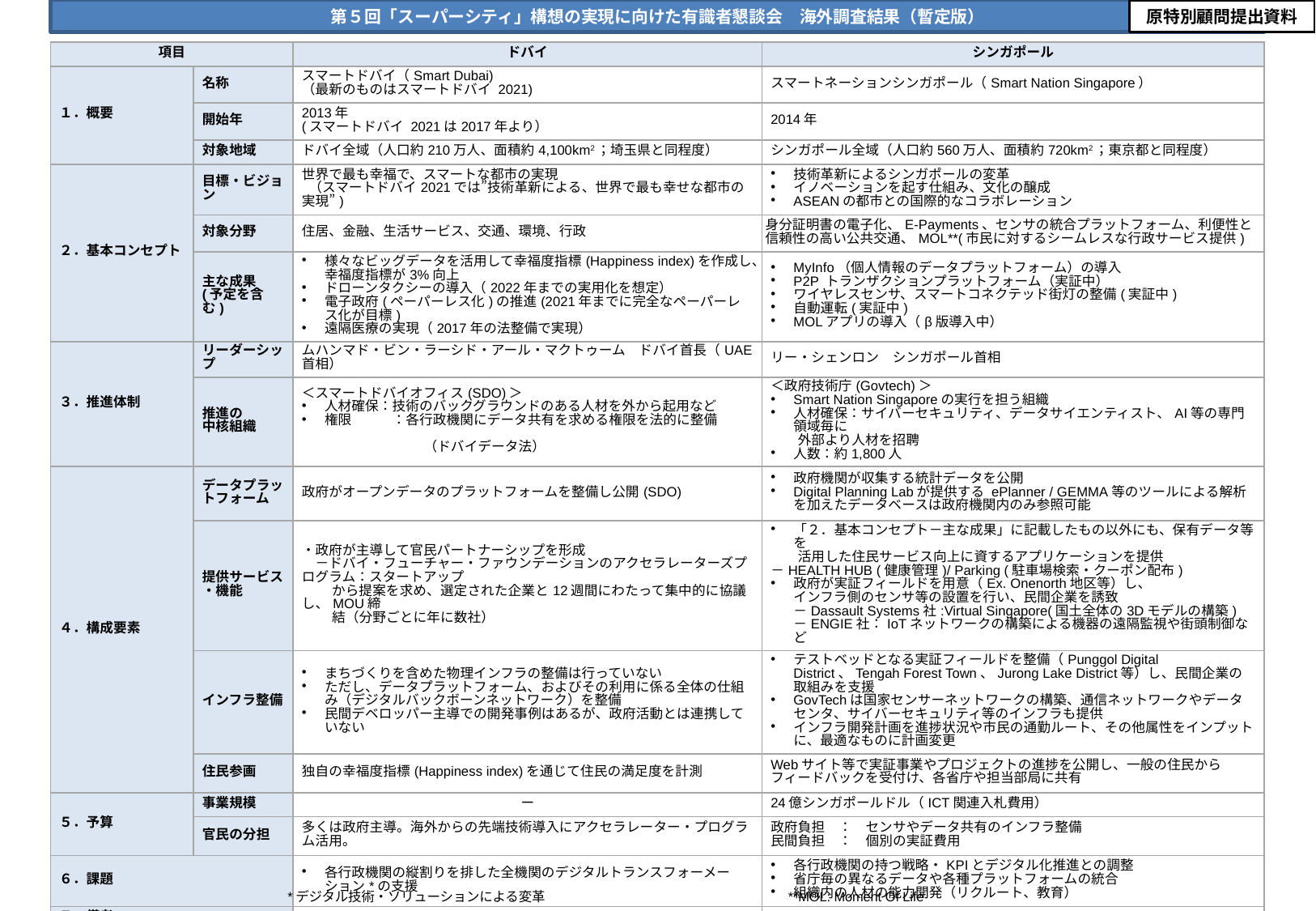

第５回「スーパーシティ」構想の実現に向けた有識者懇談会　海外調査結果（暫定版）
原特別顧問提出資料
| 項目 |  | ドバイ | シンガポール |
| --- | --- | --- | --- |
| １．概要 | 名称 | スマートドバイ（Smart Dubai) （最新のものはスマートドバイ 2021) | スマートネーションシンガポール（Smart Nation Singapore） |
|  | 開始年 | 2013年 (スマートドバイ 2021は2017年より） | 2014年 |
|  | 対象地域 | ドバイ全域（人口約210万人、面積約4,100km2；埼玉県と同程度） | シンガポール全域（人口約560万人、面積約720km2；東京都と同程度） |
| ２．基本コンセプト | 目標・ビジョン | 世界で最も幸福で、スマートな都市の実現 （スマートドバイ2021では”技術革新による、世界で最も幸せな都市の実現”) | 技術革新によるシンガポールの変革 イノベーションを起す仕組み、文化の醸成 ASEANの都市との国際的なコラボレーション |
|  | 対象分野 | 住居、金融、生活サービス、交通、環境、行政 | 身分証明書の電子化、E-Payments、センサの統合プラットフォーム、利便性と信頼性の高い公共交通、MOL\*\*(市民に対するシームレスな行政サービス提供) |
|  | 主な成果 (予定を含む) | 様々なビッグデータを活用して幸福度指標(Happiness index)を作成し、幸福度指標が3%向上 ドローンタクシーの導入（2022年までの実用化を想定） 電子政府(ペーパーレス化)の推進(2021年までに完全なペーパーレス化が目標) 遠隔医療の実現（2017年の法整備で実現） | MyInfo（個人情報のデータプラットフォーム）の導入 P2P トランザクションプラットフォーム（実証中） ワイヤレスセンサ、スマートコネクテッド街灯の整備(実証中) 自動運転(実証中) MOLアプリの導入（β版導入中） |
| ３．推進体制 | リーダーシップ | ムハンマド・ビン・ラーシド・アール・マクトゥーム　ドバイ首長（UAE首相） | リー・シェンロン　シンガポール首相 |
|  | 推進の 中核組織 | ＜スマートドバイオフィス(SDO)＞ 人材確保：技術のバックグラウンドのある人材を外から起用など 権限　　　：各行政機関にデータ共有を求める権限を法的に整備　　　 　　　　　　　　　（ドバイデータ法） | ＜政府技術庁(Govtech)＞ Smart Nation Singaporeの実行を担う組織　 人材確保：サイバーセキュリティ、データサイエンティスト、AI等の専門領域毎に 　　外部より人材を招聘 人数：約1,800人 |
| ４．構成要素 | データプラットフォーム | 政府がオープンデータのプラットフォームを整備し公開(SDO) | 政府機関が収集する統計データを公開 Digital Planning Labが提供する ePlanner / GEMMA等のツールによる解析を加えたデータベースは政府機関内のみ参照可能 |
|  | 提供サービス ・機能 | ・政府が主導して官民パートナーシップを形成 　－ドバイ・フューチャー・ファウンデーションのアクセラレーターズプログラム：スタートアップ 　　 から提案を求め、選定された企業と12週間にわたって集中的に協議し、MOU締 　　 結（分野ごとに年に数社） | 「２．基本コンセプト－主な成果」に記載したもの以外にも、保有データ等を 　　活用した住民サービス向上に資するアプリケーションを提供 －HEALTH HUB (健康管理)/ Parking (駐車場検索・クーポン配布) 政府が実証フィールドを用意（Ex. Onenorth地区等）し、 インフラ側のセンサ等の設置を行い、民間企業を誘致 －Dassault Systems社:Virtual Singapore(国土全体の3Dモデルの構築) －ENGIE社：IoTネットワークの構築による機器の遠隔監視や街頭制御など |
|  | インフラ整備 | まちづくりを含めた物理インフラの整備は行っていない ただし、データプラットフォーム、およびその利用に係る全体の仕組み（デジタルバックボーンネットワーク）を整備 民間デベロッパー主導での開発事例はあるが、政府活動とは連携していない | テストベッドとなる実証フィールドを整備（Punggol Digital District、Tengah Forest Town、Jurong Lake District等）し、民間企業の取組みを支援 GovTechは国家センサーネットワークの構築、通信ネットワークやデータセンタ、サイバーセキュリティ等のインフラも提供 インフラ開発計画を進捗状況や市民の通勤ルート、その他属性をインプットに、最適なものに計画変更 |
|  | 住民参画 | 独自の幸福度指標(Happiness index)を通じて住民の満足度を計測 | Webサイト等で実証事業やプロジェクトの進捗を公開し、一般の住民からフィードバックを受付け、各省庁や担当部局に共有 |
| ５．予算 | 事業規模 | ー | 24億シンガポールドル（ICT関連入札費用） |
|  | 官民の分担 | 多くは政府主導。海外からの先端技術導入にアクセラレーター・プログラム活用。 | 政府負担　：　センサやデータ共有のインフラ整備 民間負担　：　個別の実証費用 |
| ６．課題 |  | 各行政機関の縦割りを排した全機関のデジタルトランスフォーメーション\*の支援 | 各行政機関の持つ戦略・KPIとデジタル化推進との調整 省庁毎の異なるデータや各種プラットフォームの統合 組織内の人材の能力開発（リクルート、教育） |
| ７．備考 |  | ー | － |
*デジタル技術・ソリューションによる変革
**MOL: Moment Of Life